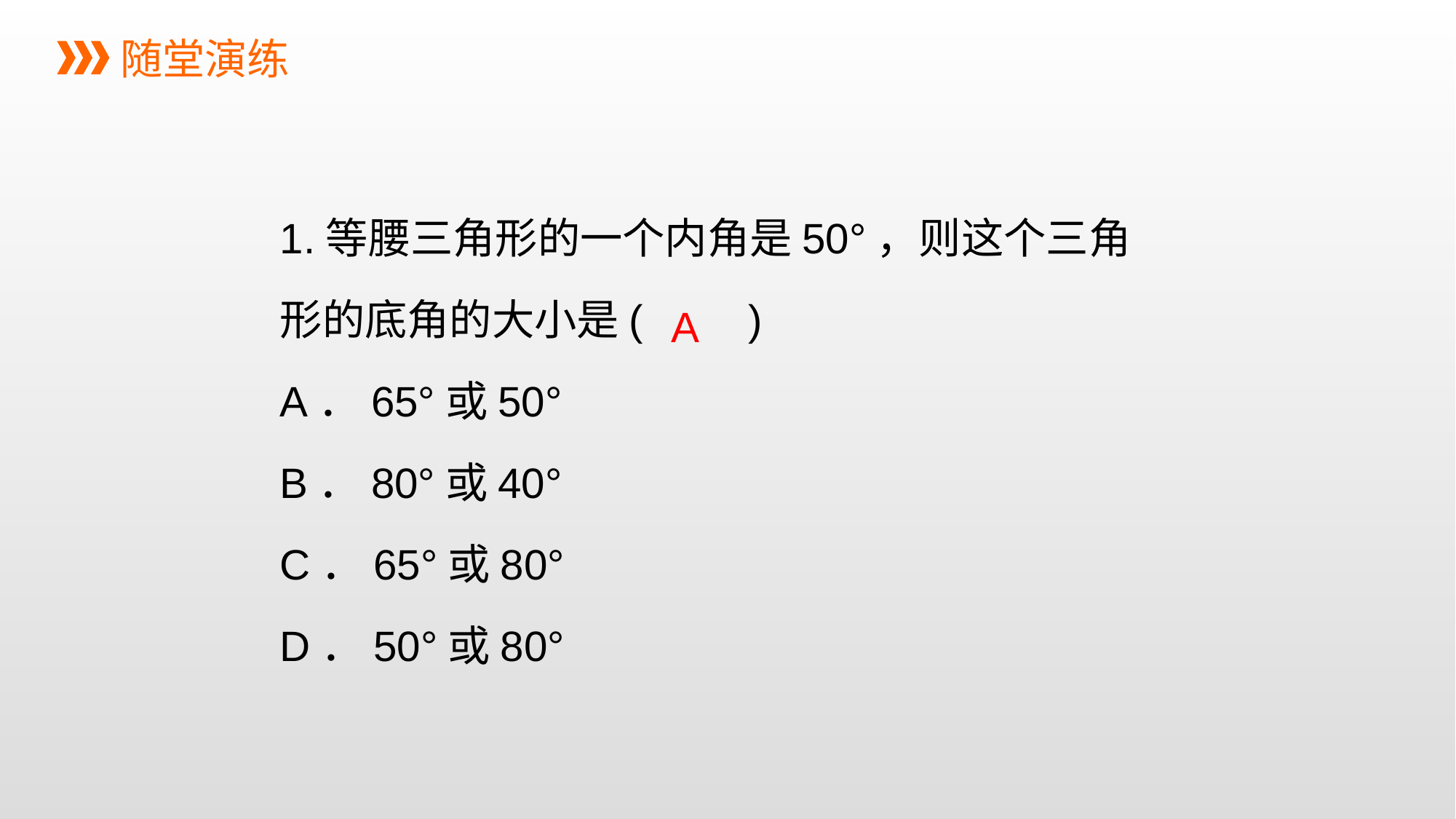

随堂演练

1.等腰三角形的一个内角是50°，则这个三角形的底角的大小是(　　)
A．65°或50°
B．80°或40°
C．65°或80°
D．50°或80°

A